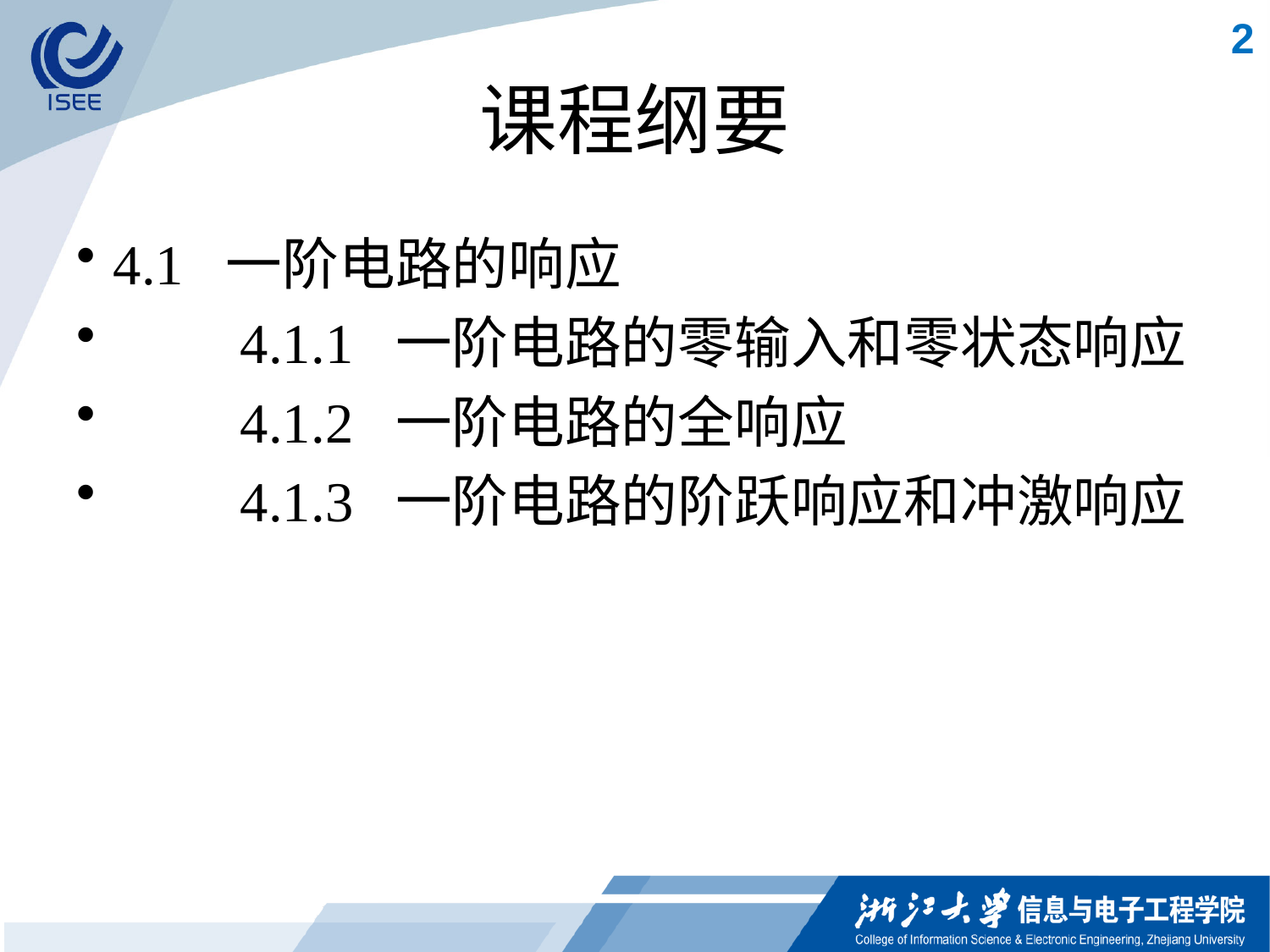

2
# 课程纲要
4.1  一阶电路的响应
	4.1.1  一阶电路的零输入和零状态响应
	4.1.2  一阶电路的全响应
	4.1.3  一阶电路的阶跃响应和冲激响应